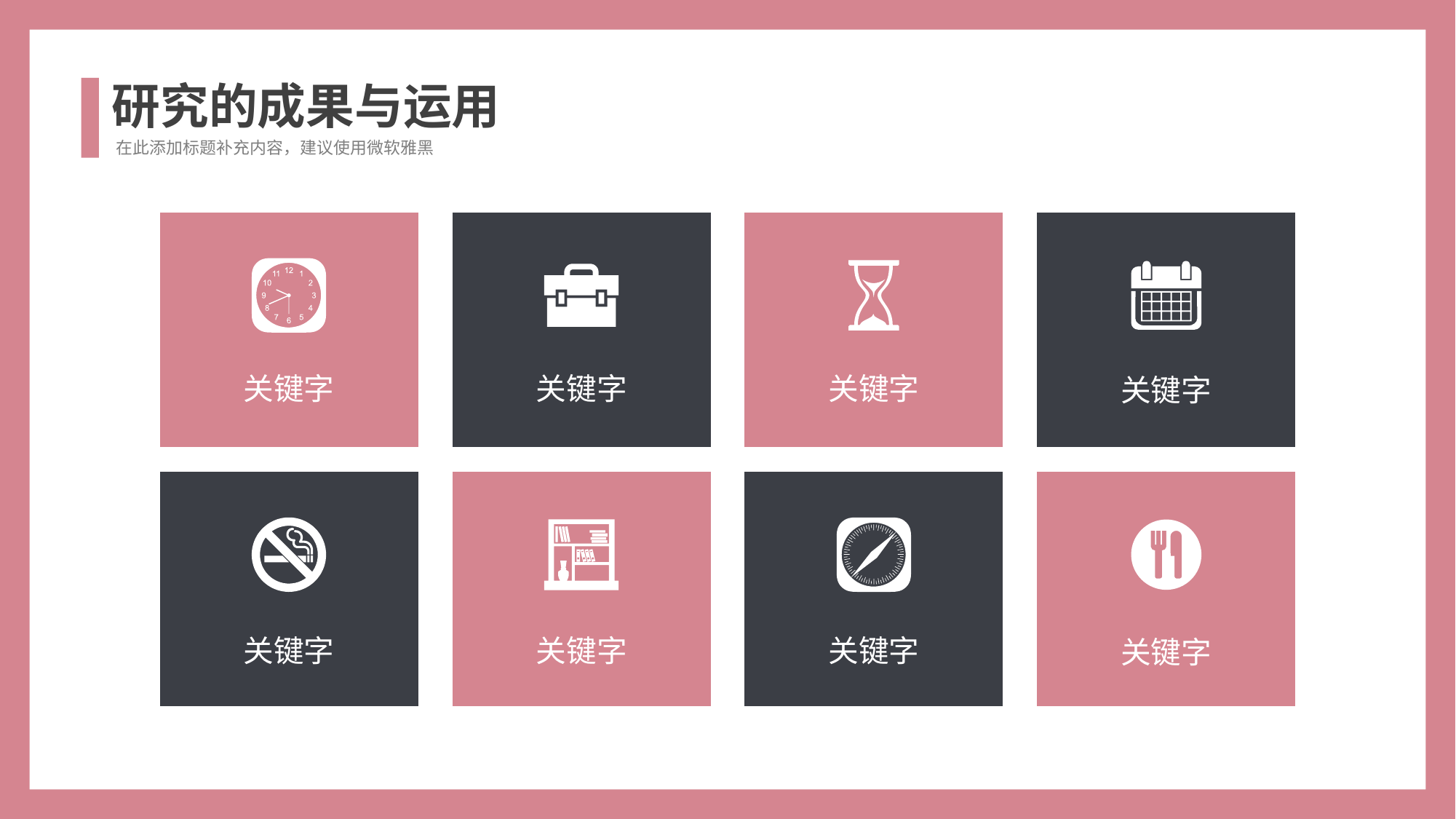

研究的成果与运用

在此添加标题补充内容，建议使用微软雅黑

关键字
关键字
关键字
关键字

关键字
关键字
关键字
关键字